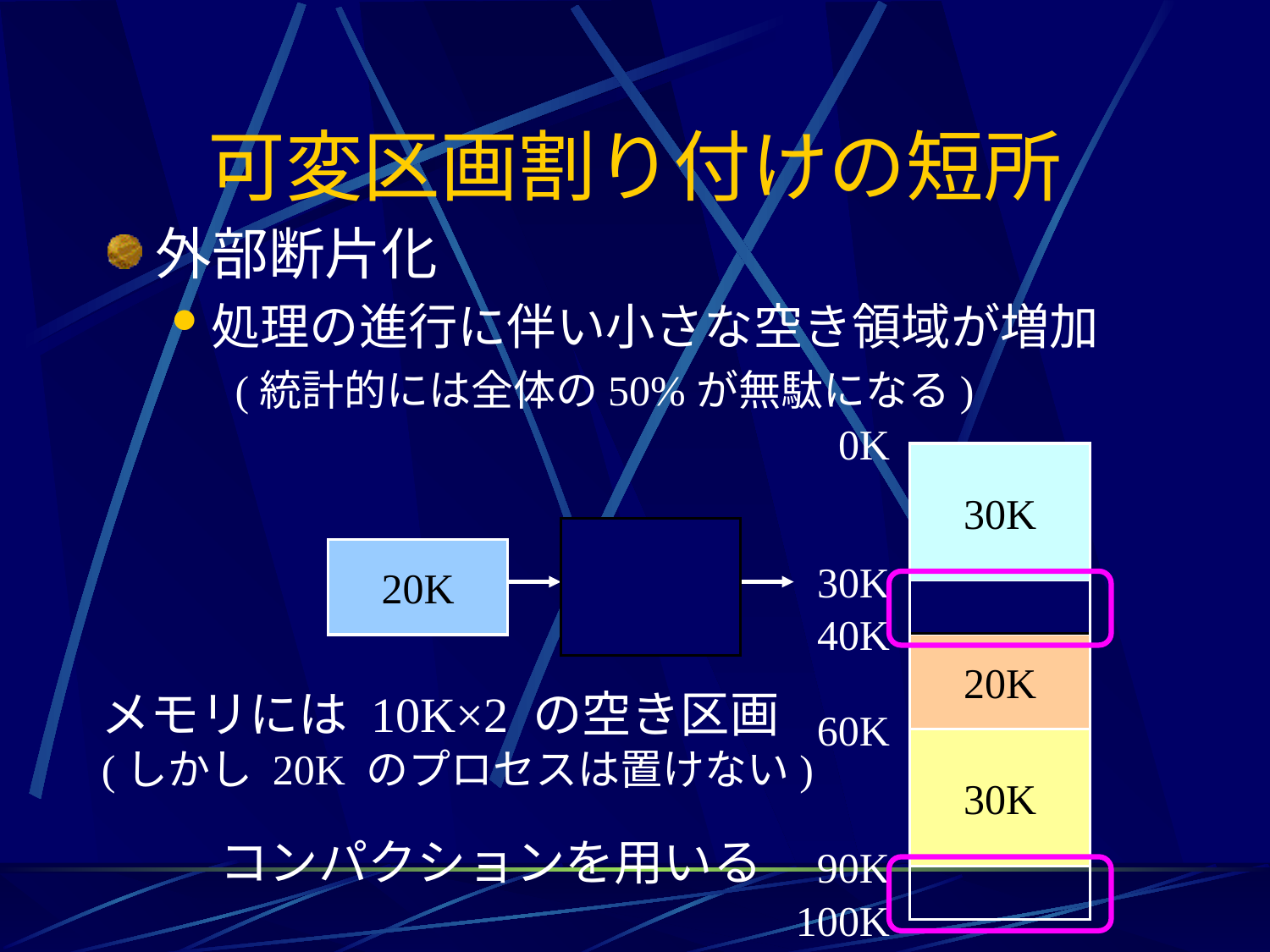

# 可変区画割り付けの短所
外部断片化
処理の進行に伴い小さな空き領域が増加
(統計的には全体の50%が無駄になる)
0K
30K
30K
40K

30K

20K

40K
20K
メモリには 10K×2 の空き区画
(しかし 20K のプロセスは置けない)
60K
30K
コンパクションを用いる
90K
100K